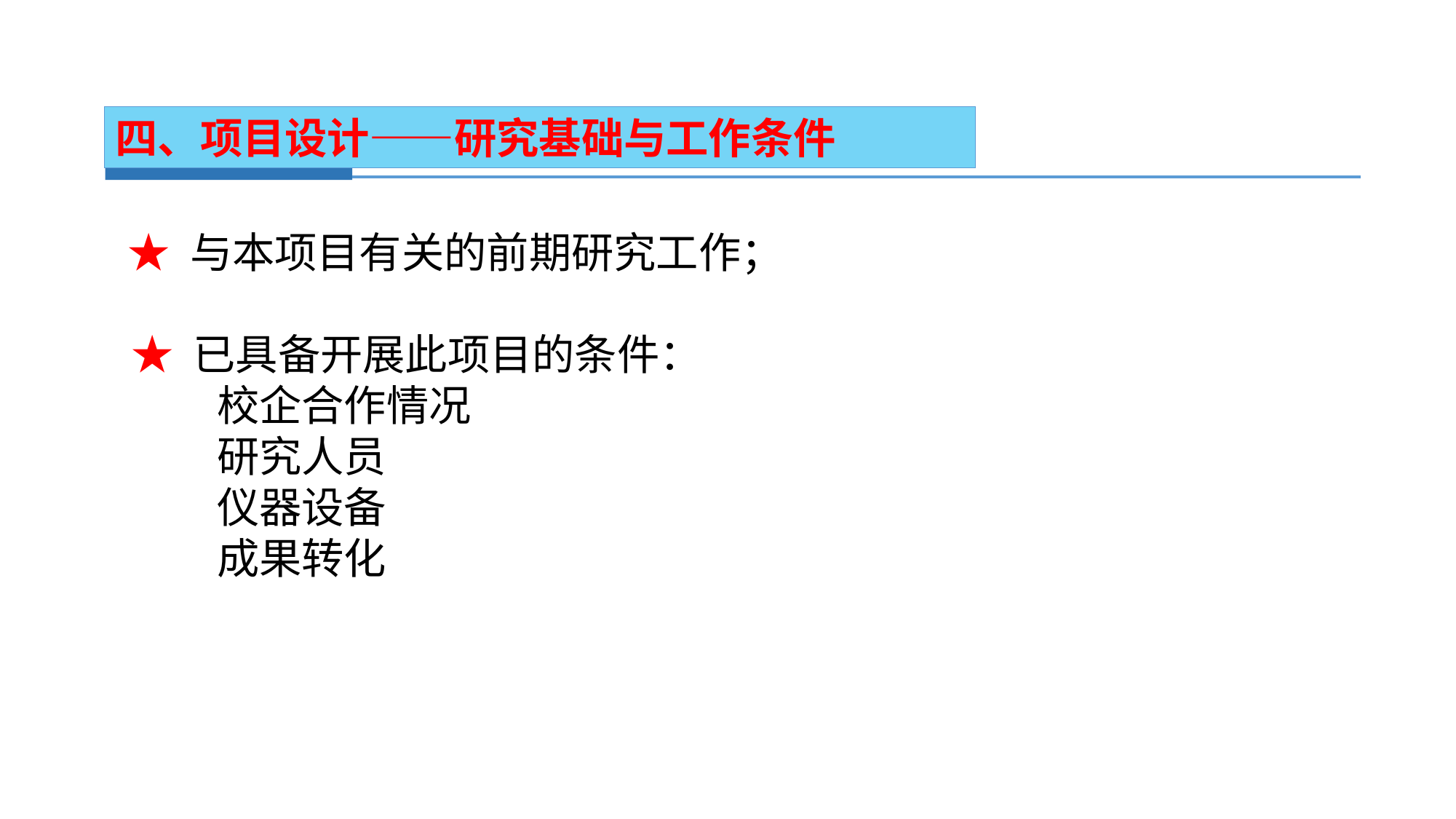

四、项目设计——研究基础与工作条件
 ★ 与本项目有关的前期研究工作；

 ★ 已具备开展此项目的条件：
         校企合作情况
         研究人员
         仪器设备
         成果转化